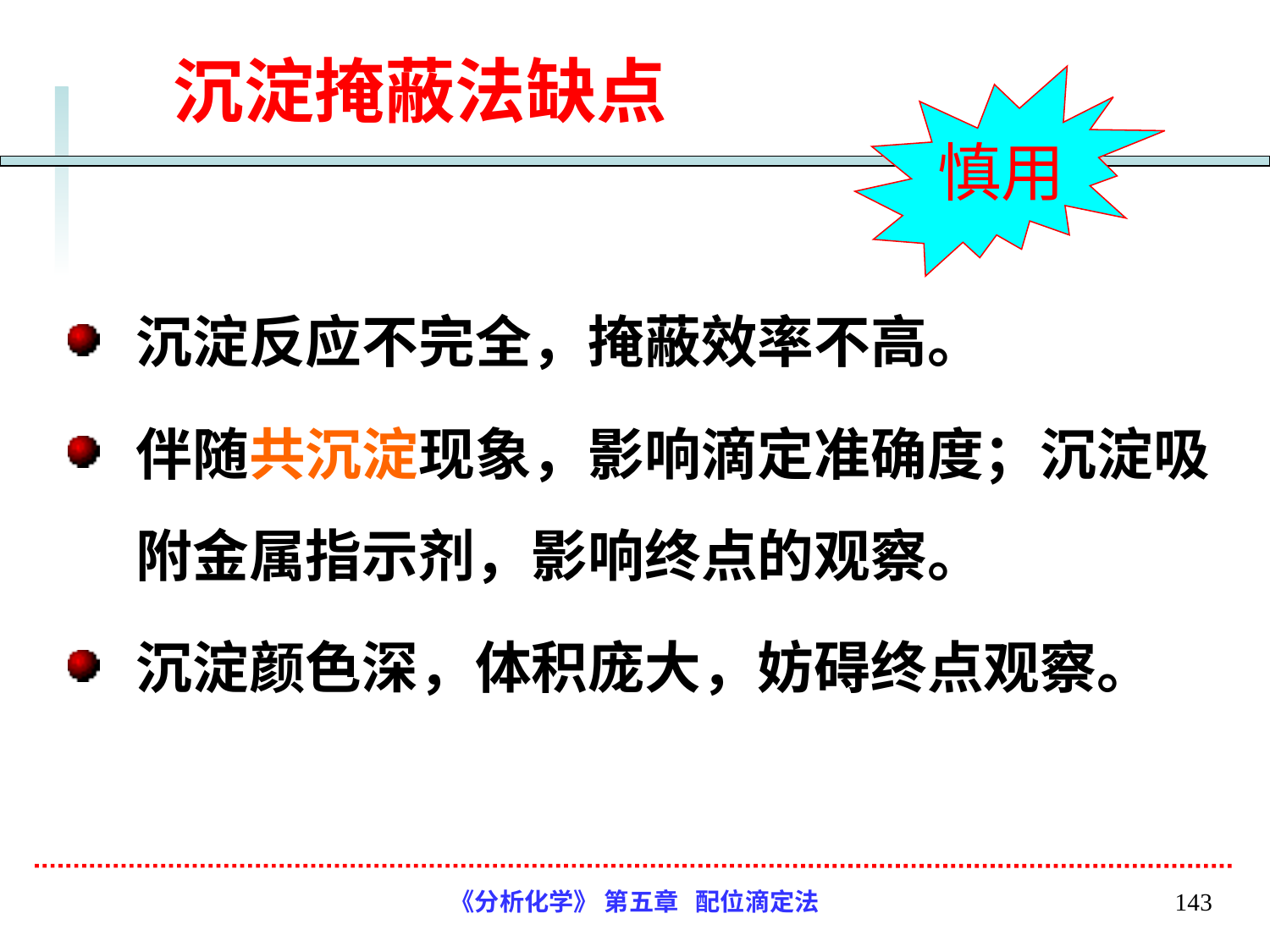

# 沉淀掩蔽法缺点

慎用
沉淀反应不完全，掩蔽效率不高。
伴随共沉淀现象，影响滴定准确度；沉淀吸附金属指示剂，影响终点的观察。
沉淀颜色深，体积庞大，妨碍终点观察。
《分析化学》 第五章   配位滴定法
143